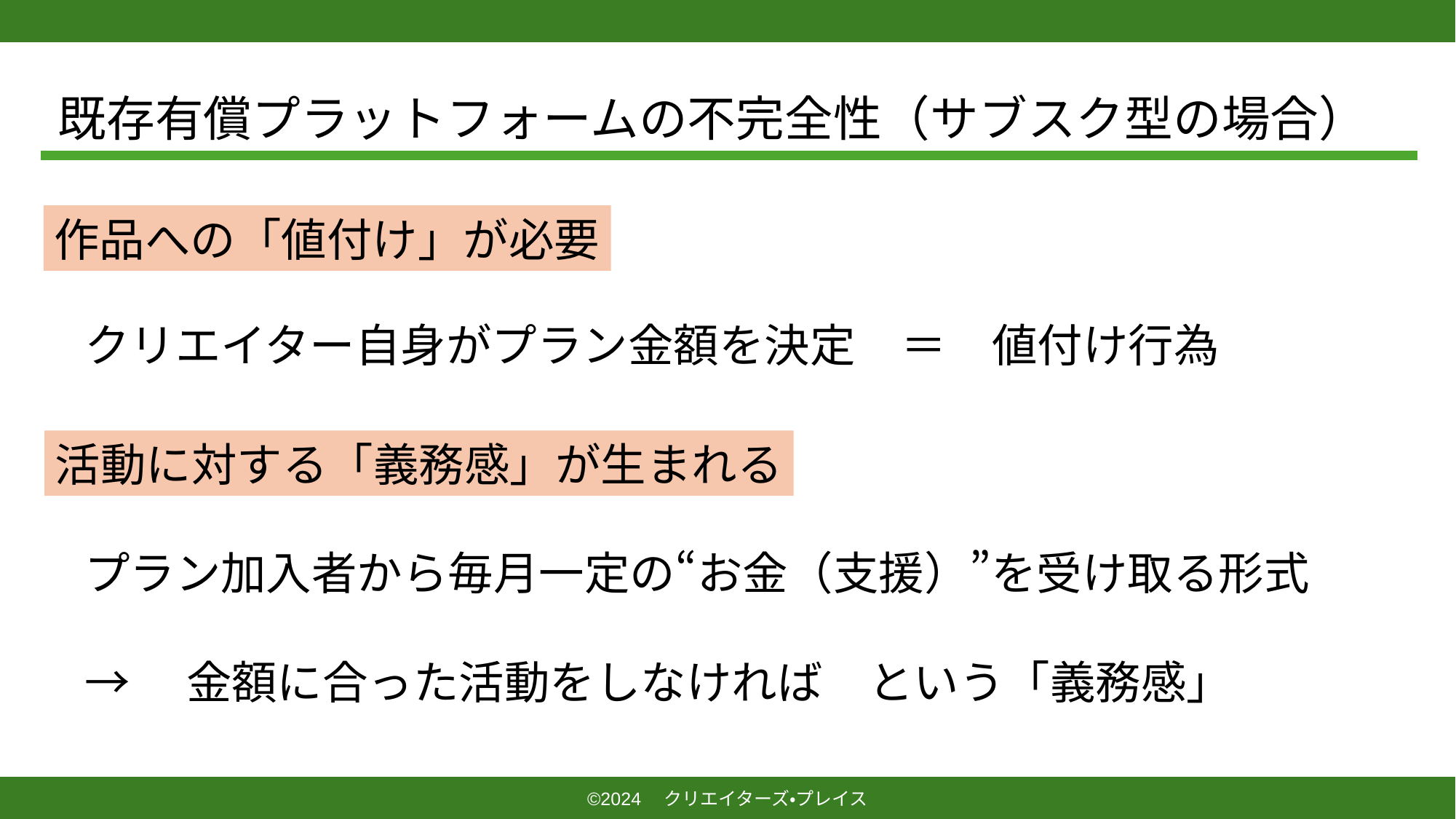

既存有償プラットフォームの不完全性（サブスク型の場合）
作品への「値付け」が必要
クリエイター自身がプラン金額を決定　＝　値付け行為
活動に対する「義務感」が生まれる
プラン加入者から毎月一定の“お金（支援）”を受け取る形式
→　金額に合った活動をしなければ　という「義務感」
©2024　クリエイターズ・プレイス